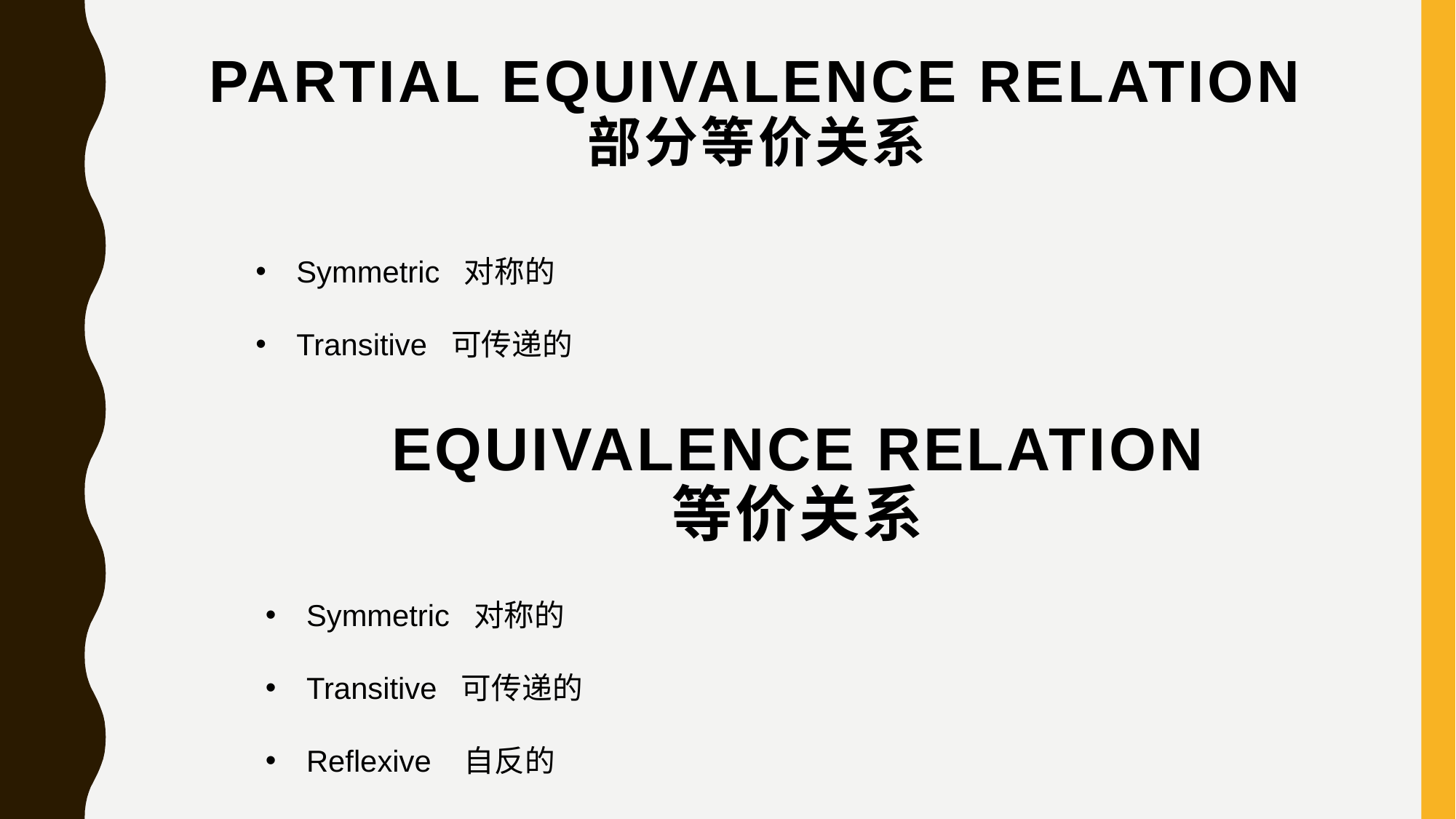

# Partial Equivalence Relation 部分等价关系
Symmetric  对称的
Transitive  可传递的

Equivalence Relation
等价关系
Symmetric  对称的
Transitive  可传递的
Reflexive   自反的